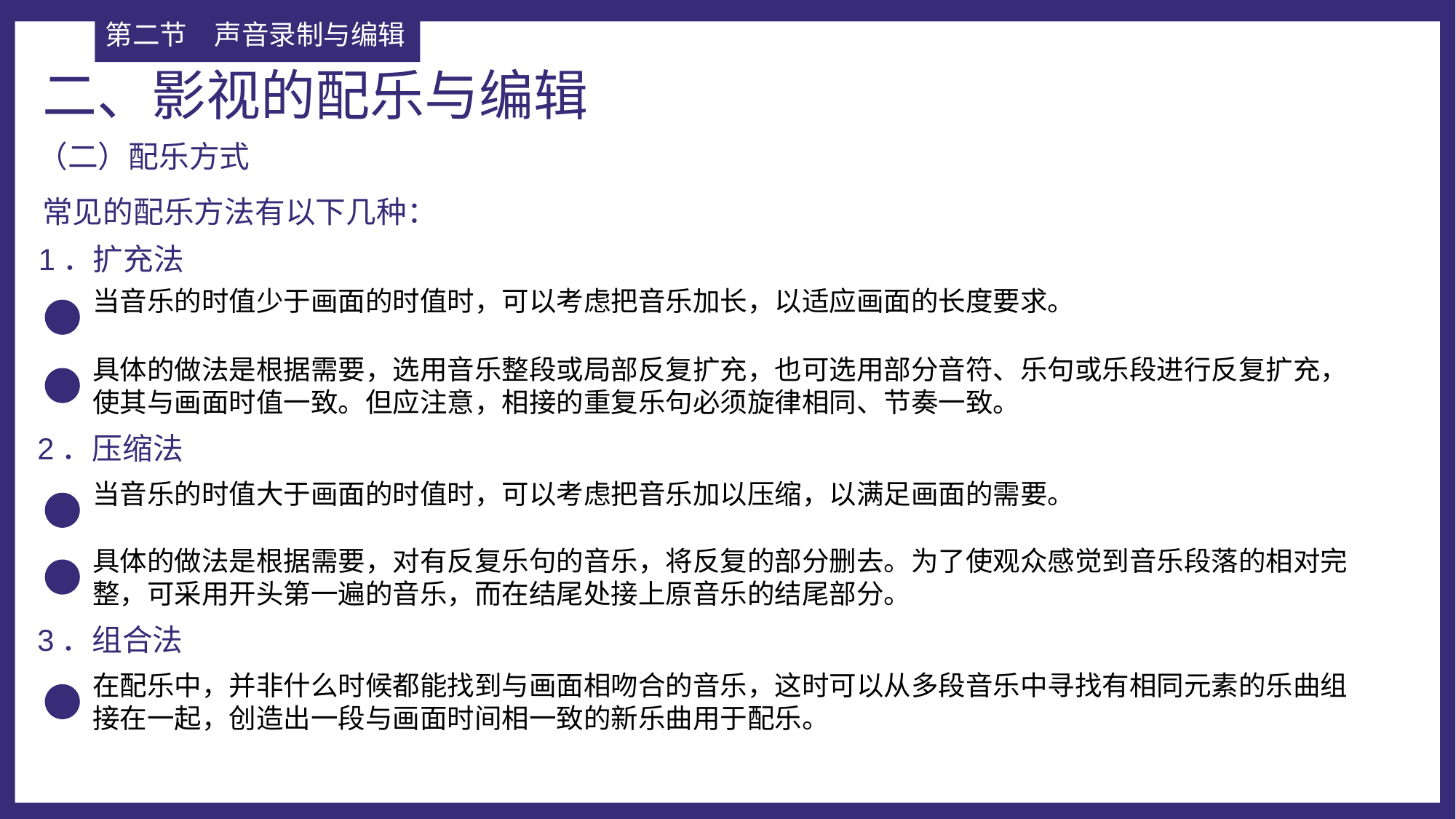

第二节	声音录制与编辑
二、影视的配乐与编辑
（二）配乐方式
常见的配乐方法有以下几种：
1．扩充法
当音乐的时值少于画面的时值时，可以考虑把音乐加长，以适应画面的长度要求。

具体的做法是根据需要，选用音乐整段或局部反复扩充，也可选用部分音符、乐句或乐段进行反复扩充，使其与画面时值一致。但应注意，相接的重复乐句必须旋律相同、节奏一致。

2．压缩法
当音乐的时值大于画面的时值时，可以考虑把音乐加以压缩，以满足画面的需要。

具体的做法是根据需要，对有反复乐句的音乐，将反复的部分删去。为了使观众感觉到音乐段落的相对完整，可采用开头第一遍的音乐，而在结尾处接上原音乐的结尾部分。

3．组合法
在配乐中，并非什么时候都能找到与画面相吻合的音乐，这时可以从多段音乐中寻找有相同元素的乐曲组接在一起，创造出一段与画面时间相一致的新乐曲用于配乐。